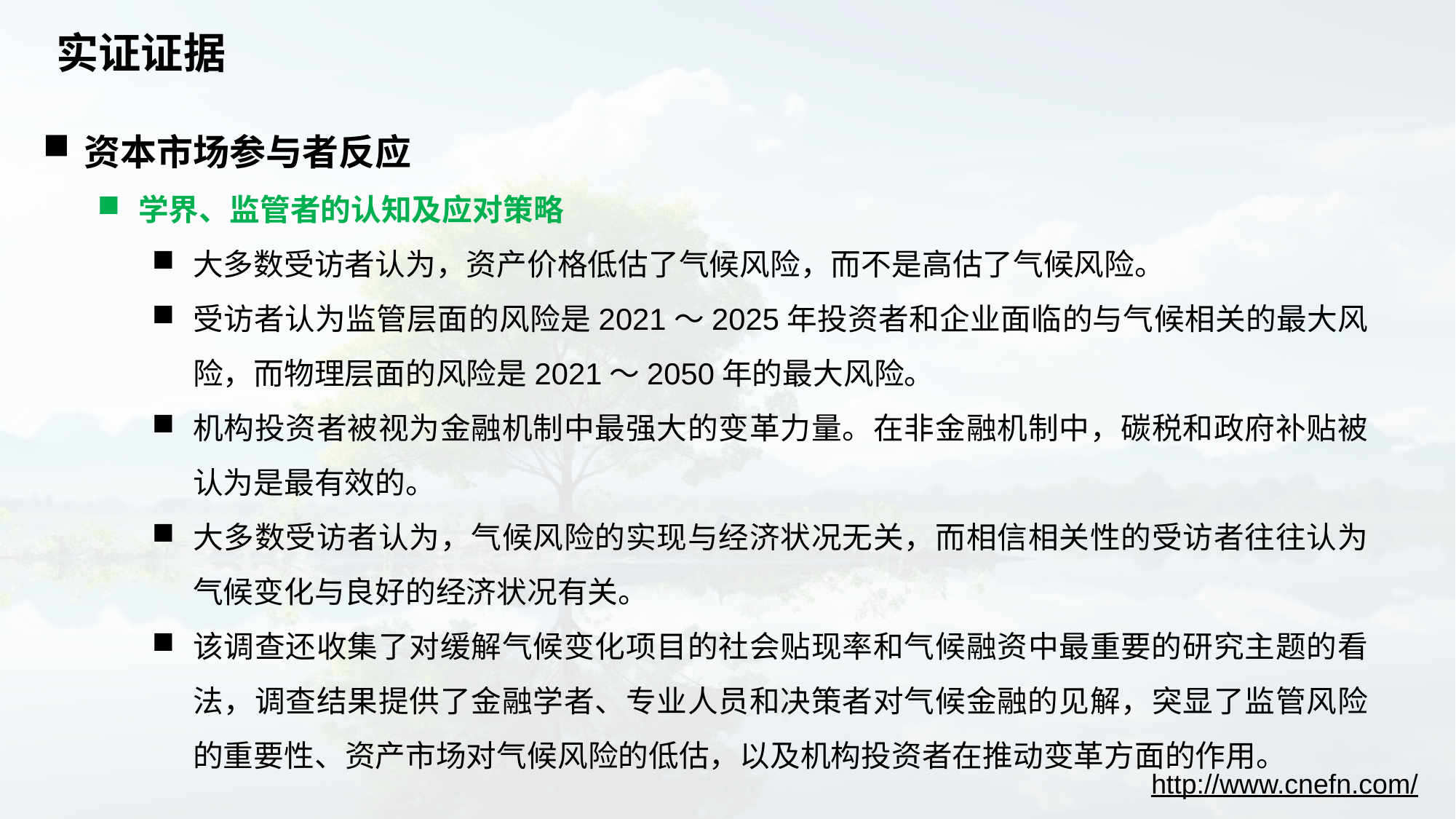

# 实证证据
资本市场参与者反应
学界、监管者的认知及应对策略
大多数受访者认为，资产价格低估了气候风险，而不是高估了气候风险。
受访者认为监管层面的风险是2021～2025年投资者和企业面临的与气候相关的最大风险，而物理层面的风险是2021～2050年的最大风险。
机构投资者被视为金融机制中最强大的变革力量。在非金融机制中，碳税和政府补贴被认为是最有效的。
大多数受访者认为，气候风险的实现与经济状况无关，而相信相关性的受访者往往认为气候变化与良好的经济状况有关。
该调查还收集了对缓解气候变化项目的社会贴现率和气候融资中最重要的研究主题的看法，调查结果提供了金融学者、专业人员和决策者对气候金融的见解，突显了监管风险的重要性、资产市场对气候风险的低估，以及机构投资者在推动变革方面的作用。